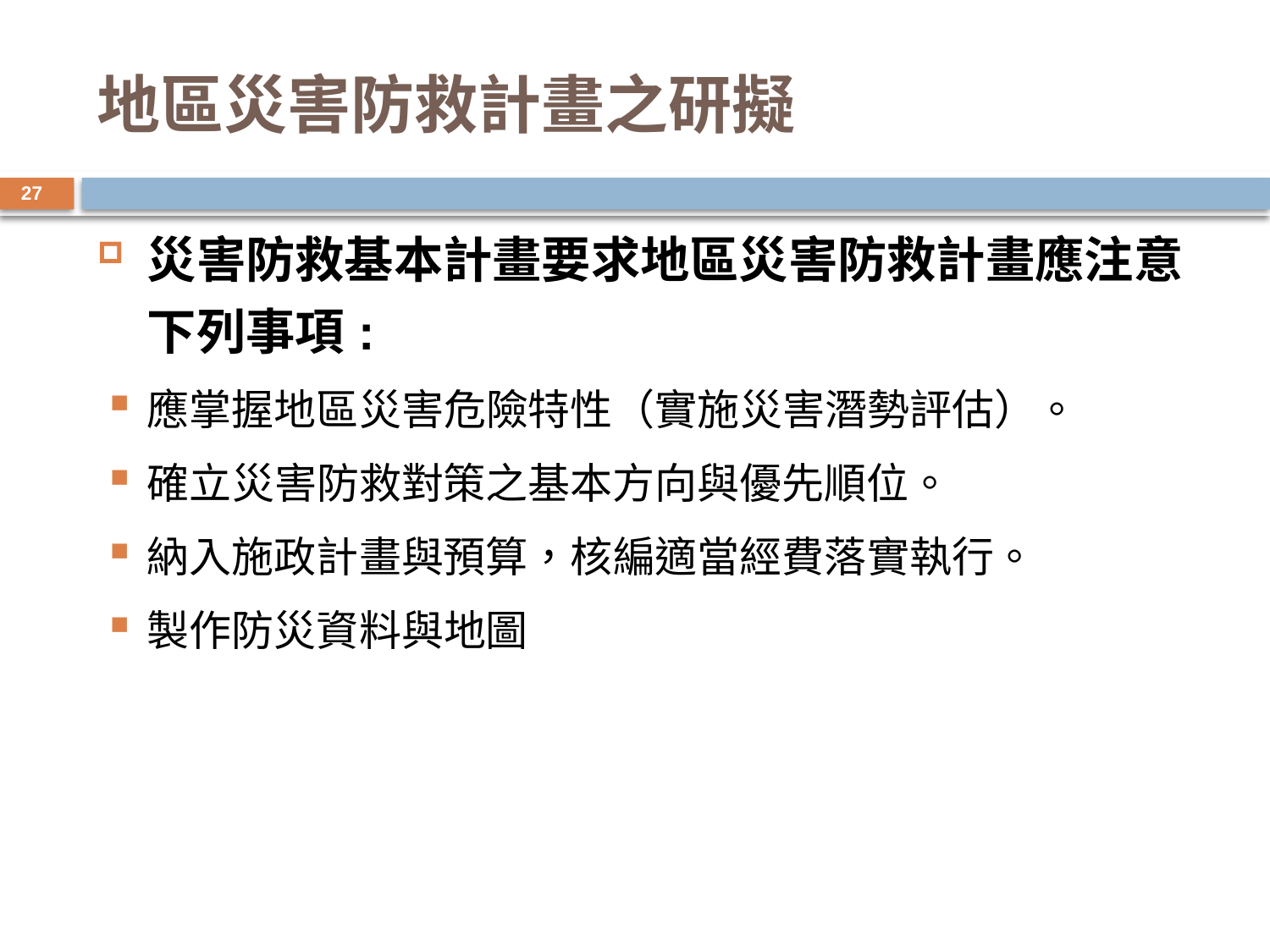

地區災害防救計畫之研擬
27
災害防救基本計畫要求地區災害防救計畫應注意下列事項:
應掌握地區災害危險特性（實施災害潛勢評估）。
確立災害防救對策之基本方向與優先順位。
納入施政計畫與預算，核編適當經費落實執行。
製作防災資料與地圖